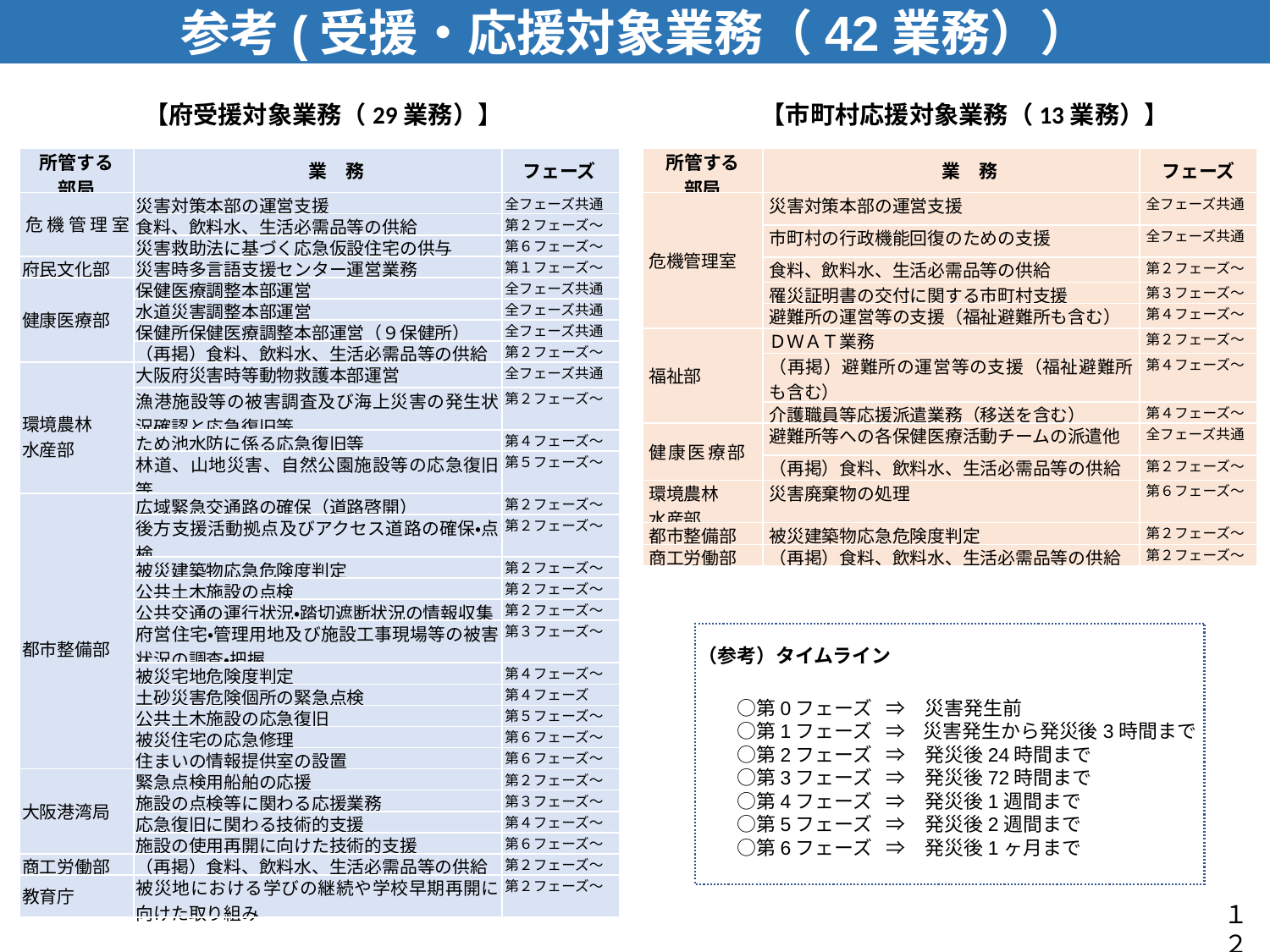

参考(受援・応援対象業務（42業務））
【府受援対象業務（29業務）】
【市町村応援対象業務（13業務）】
| 所管する 部局 | 業　務 | フェーズ |
| --- | --- | --- |
|  | 災害対策本部の運営支援 | 全フェーズ共通 |
|  | 食料、飲料水、生活必需品等の供給 | 第２フェーズ～ |
|  | 災害救助法に基づく応急仮設住宅の供与 | 第６フェーズ～ |
| 府民文化部 | 災害時多言語支援センター運営業務 | 第１フェーズ～ |
| 健康医療部 | 保健医療調整本部運営 | 全フェーズ共通 |
|  | 水道災害調整本部運営 | 全フェーズ共通 |
|  | 保健所保健医療調整本部運営（９保健所） | 全フェーズ共通 |
|  | （再掲）食料、飲料水、生活必需品等の供給 | 第２フェーズ～ |
| 環境農林 水産部 | 大阪府災害時等動物救護本部運営 | 全フェーズ共通 |
|  | 漁港施設等の被害調査及び海上災害の発生状況確認と応急復旧等 | 第２フェーズ～ |
|  | ため池水防に係る応急復旧等 | 第４フェーズ～ |
|  | 林道、山地災害、自然公園施設等の応急復旧等 | 第５フェーズ～ |
| 都市整備部 | 広域緊急交通路の確保（道路啓開） | 第２フェーズ～ |
|  | 後方支援活動拠点及びアクセス道路の確保・点検 | 第２フェーズ～ |
|  | 被災建築物応急危険度判定 | 第２フェーズ～ |
|  | 公共土木施設の点検 | 第２フェーズ～ |
|  | 公共交通の運行状況・踏切遮断状況の情報収集 | 第２フェーズ～ |
|  | 府営住宅・管理用地及び施設工事現場等の被害状況の調査・把握 | 第３フェーズ～ |
|  | 被災宅地危険度判定 | 第４フェーズ～ |
|  | 土砂災害危険個所の緊急点検 | 第４フェーズ |
|  | 公共土木施設の応急復旧 | 第５フェーズ～ |
|  | 被災住宅の応急修理 | 第６フェーズ～ |
|  | 住まいの情報提供室の設置 | 第６フェーズ～ |
| 大阪港湾局 | 緊急点検用船舶の応援 | 第２フェーズ～ |
|  | 施設の点検等に関わる応援業務 | 第３フェーズ～ |
|  | 応急復旧に関わる技術的支援 | 第４フェーズ～ |
|  | 施設の使用再開に向けた技術的支援 | 第６フェーズ～ |
| 商工労働部 | （再掲）食料、飲料水、生活必需品等の供給 | 第２フェーズ～ |
| 教育庁 | 被災地における学びの継続や学校早期再開に向けた取り組み | 第２フェーズ～ |
| 所管する 部局 | 業　務 | フェーズ |
| --- | --- | --- |
| 危機管理室 | 災害対策本部の運営支援 | 全フェーズ共通 |
|  | 市町村の行政機能回復のための支援 | 全フェーズ共通 |
|  | 食料、飲料水、生活必需品等の供給 | 第２フェーズ～ |
|  | 罹災証明書の交付に関する市町村支援 | 第３フェーズ～ |
|  | 避難所の運営等の支援（福祉避難所も含む） | 第４フェーズ～ |
| 福祉部 | ＤＷＡＴ業務 | 第２フェーズ～ |
|  | （再掲）避難所の運営等の支援（福祉避難所も含む） | 第４フェーズ～ |
|  | 介護職員等応援派遣業務（移送を含む） | 第４フェーズ～ |
| 健康医療部 | 避難所等への各保健医療活動チームの派遣他 | 全フェーズ共通 |
|  | （再掲）食料、飲料水、生活必需品等の供給 | 第２フェーズ～ |
| 環境農林 水産部 | 災害廃棄物の処理 | 第６フェーズ～ |
| 都市整備部 | 被災建築物応急危険度判定 | 第２フェーズ～ |
| 商工労働部 | （再掲）食料、飲料水、生活必需品等の供給 | 第２フェーズ～ |
危 機 管 理 室

（参考）タイムライン

　　○第0フェーズ   ⇒　災害発生前
　　○第1フェーズ   ⇒    災害発生から発災後3時間まで
　　○第2フェーズ   ⇒　発災後24時間まで
　　○第3フェーズ   ⇒　発災後72時間まで
　　○第4フェーズ   ⇒　発災後1週間まで
　　○第5フェーズ   ⇒　発災後2週間まで
　　○第6フェーズ   ⇒　発災後1ヶ月まで

１２